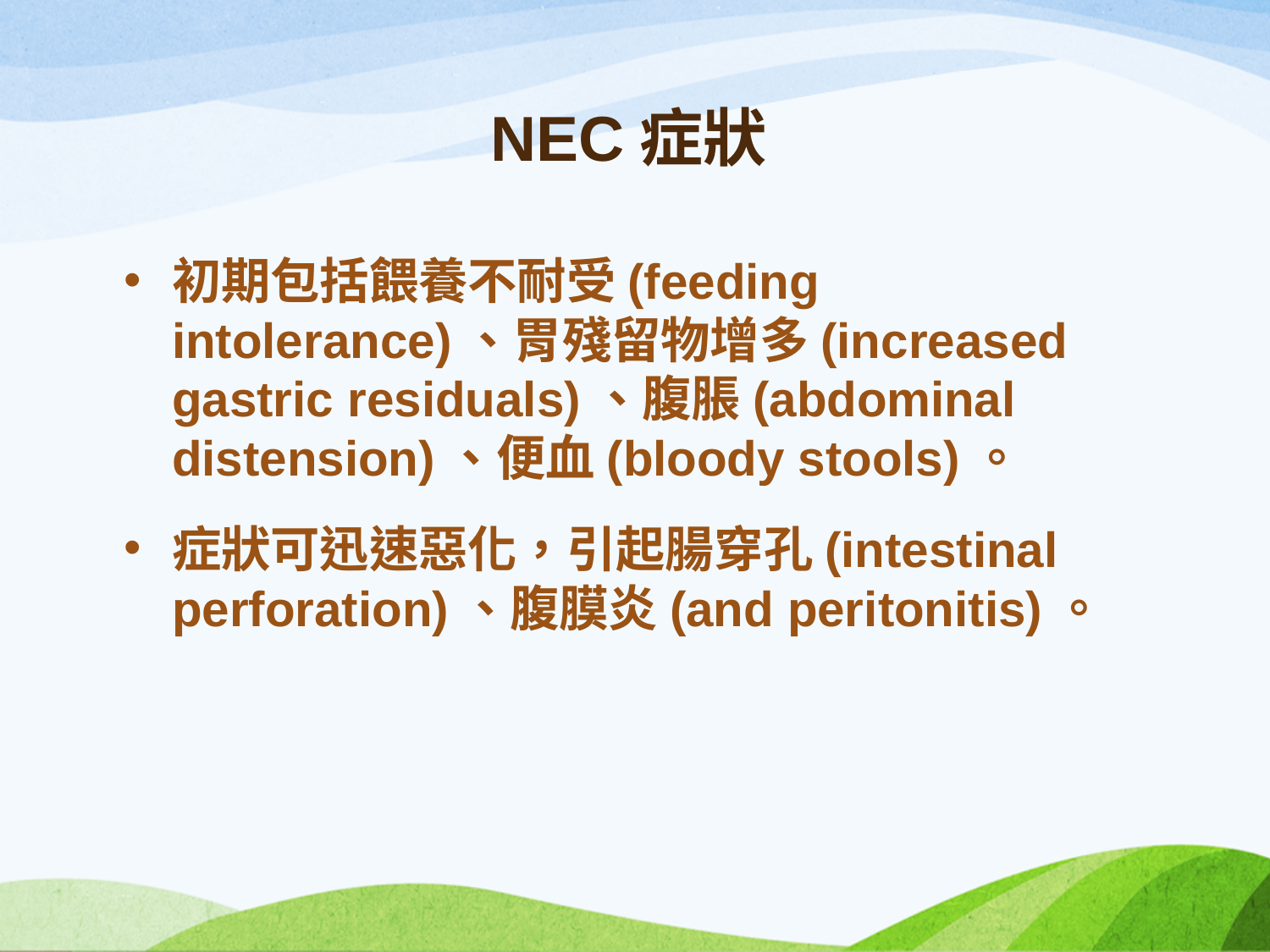

# NEC症狀
初期包括餵養不耐受(feeding intolerance)、胃殘留物增多(increased gastric residuals)、腹脹(abdominal distension)、便血(bloody stools)。
症狀可迅速惡化，引起腸穿孔(intestinal perforation)、腹膜炎(and peritonitis)。